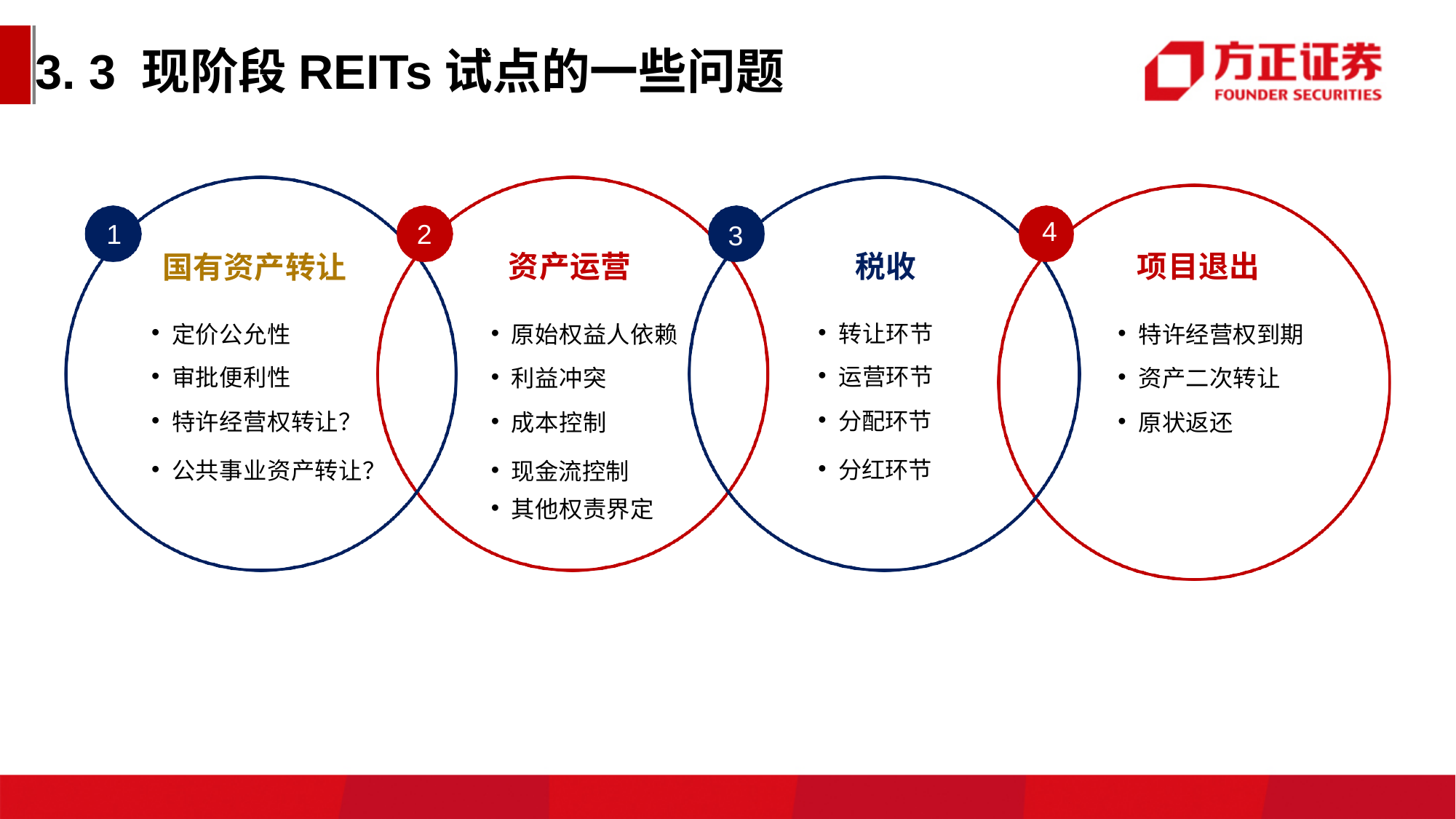

3. 3 现阶段REITs试点的一些问题

4
1
2
1
2
3
4
3
资产运营
税收
项目退出
国有资产转让
| 定价公允性 | 原始权益人依赖 | 转让环节 | 特许经营权到期 |
| --- | --- | --- | --- |
| 审批便利性 | 利益冲突 | 运营环节 | 资产二次转让 |
| 特许经营权转让？ 公共事业资产转让？ | 成本控制 现金流控制 | 分配环节 分红环节 | 原状返还 |
|  | 其他权责界定 |  |  |